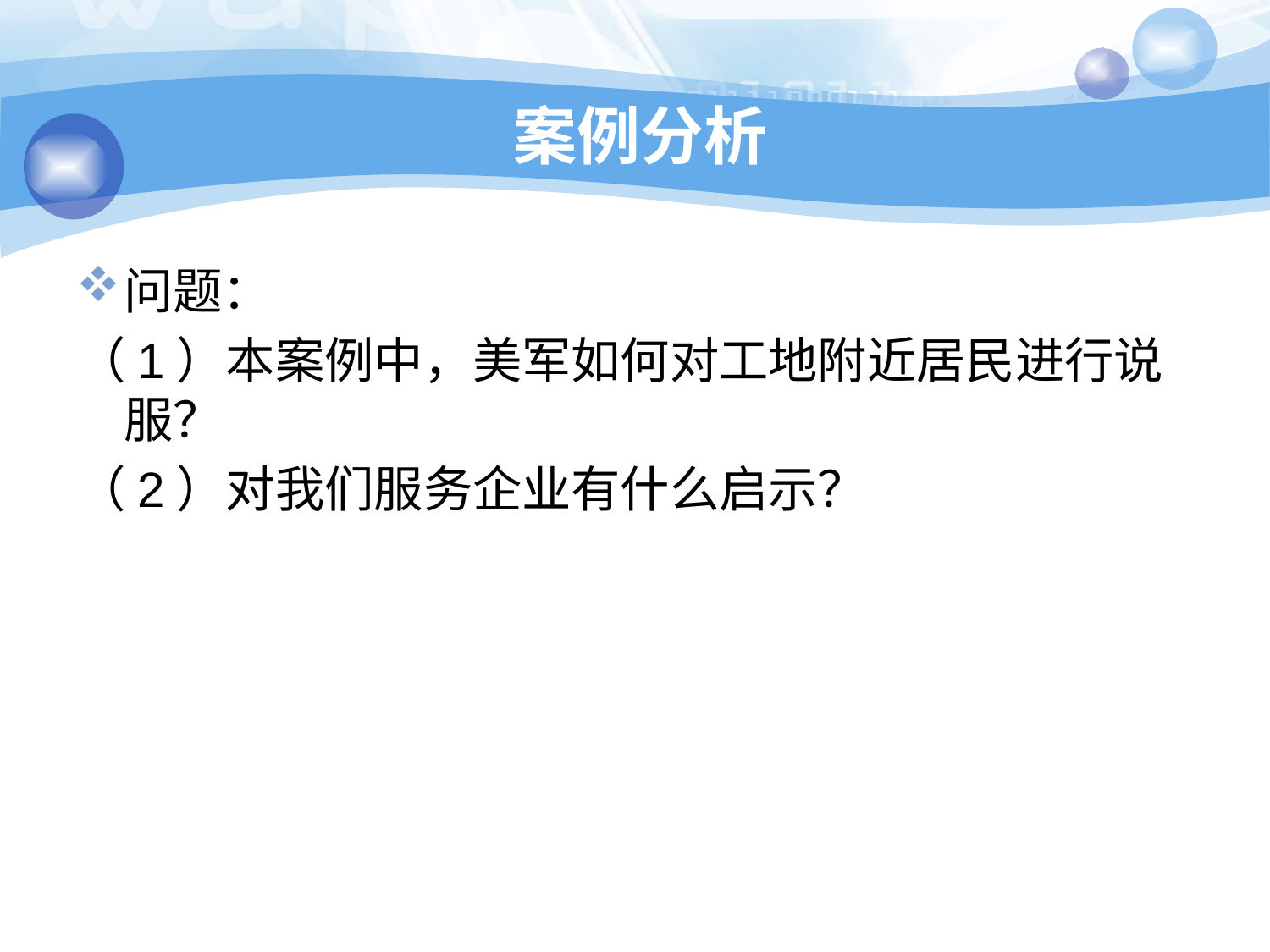

# 案例分析
问题：
（1）本案例中，美军如何对工地附近居民进行说服？
（2）对我们服务企业有什么启示？